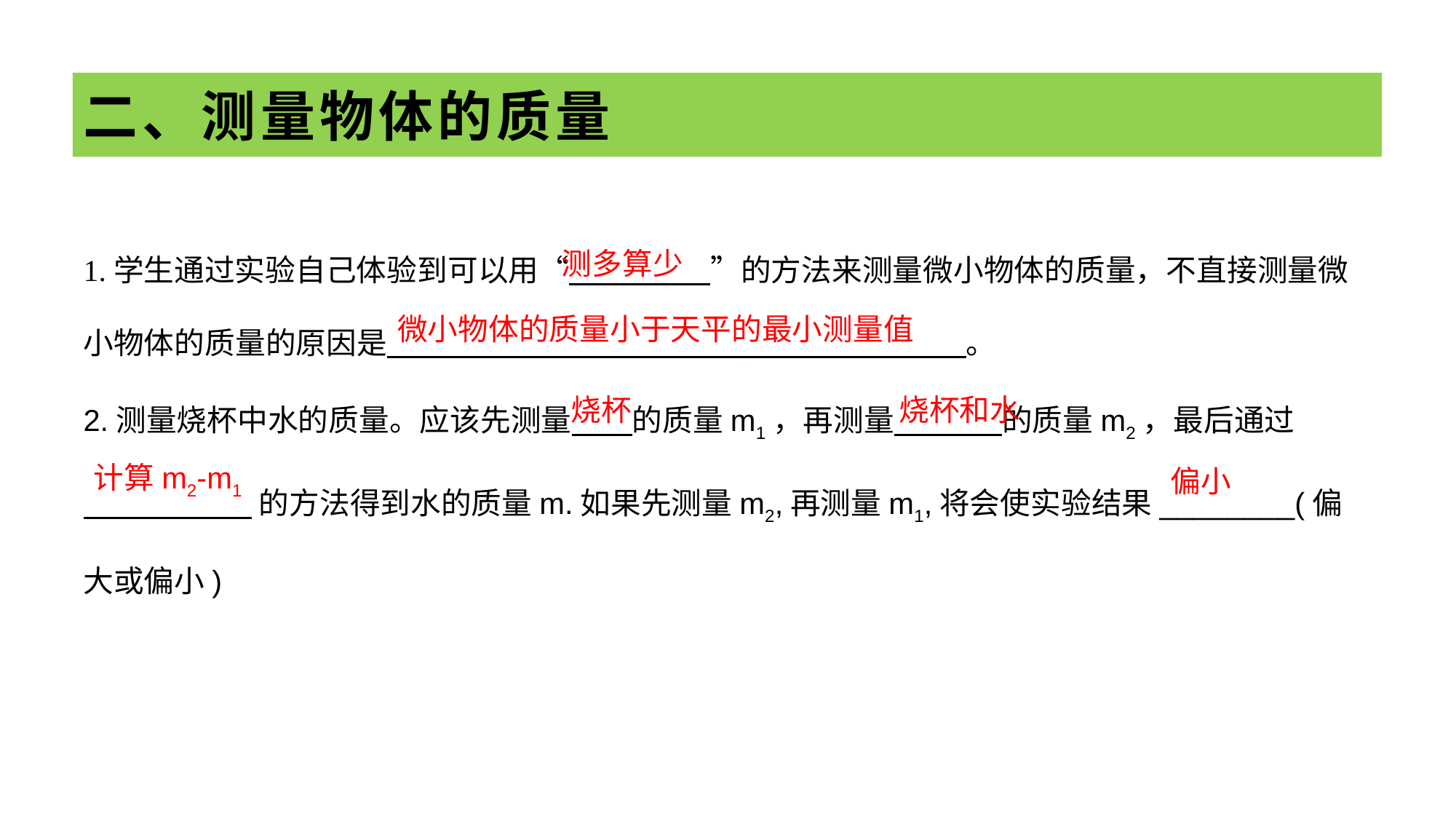

# 二、测量物体的质量
1.学生通过实验自己体验到可以用“                     ”的方法来测量微小物体的质量，不直接测量微小物体的质量的原因是                                                                                      。
2.测量烧杯中水的质量。应该先测量         的质量m1，再测量                的质量m2，最后通过
                         的方法得到水的质量m.如果先测量m2,再测量m1,将会使实验结果________(偏大或偏小)
测多算少
微小物体的质量小于天平的最小测量值
烧杯
烧杯和水
计算m2-m1
偏小